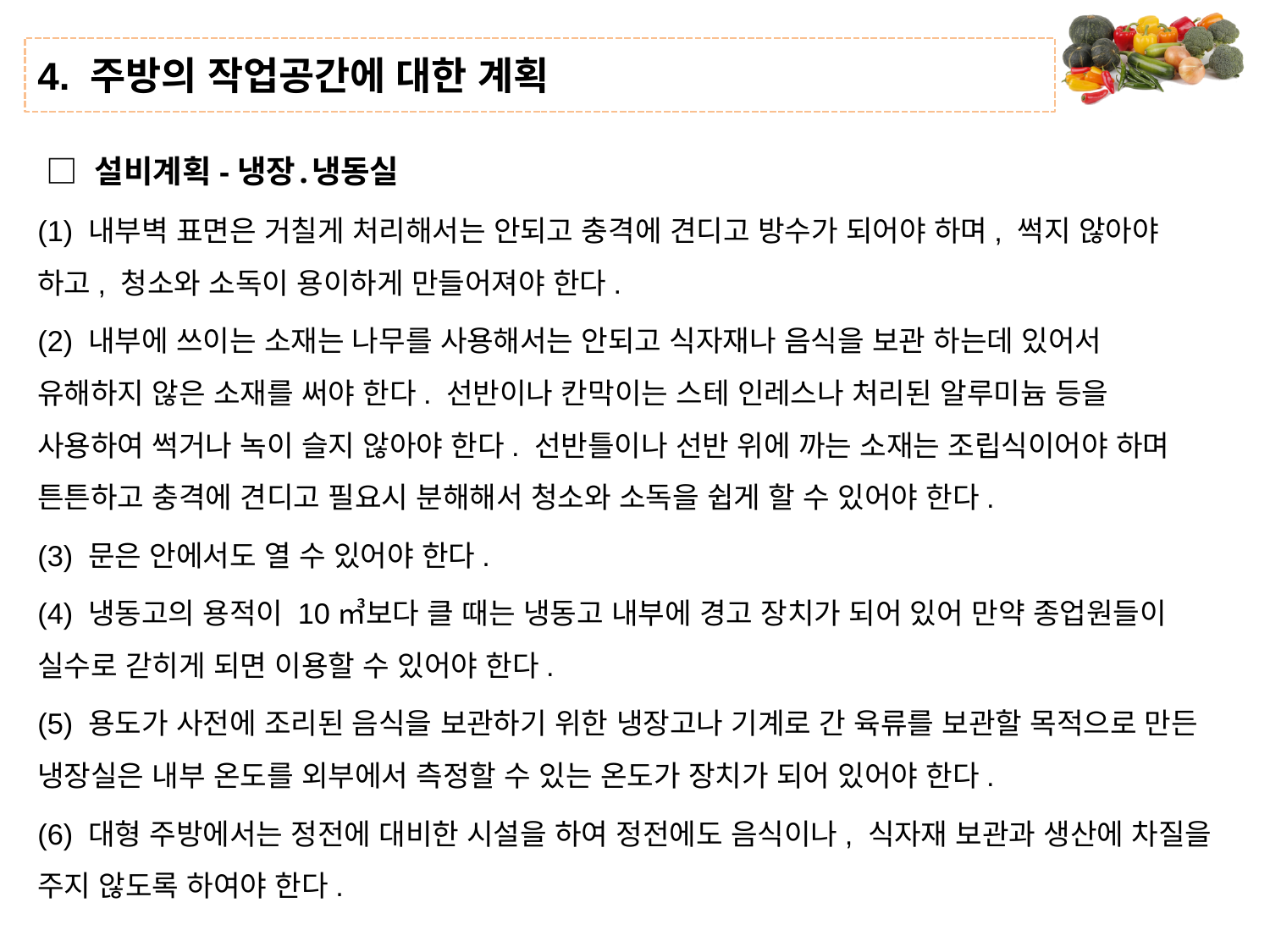

# 4. 주방의 작업공간에 대한 계획
 □ 설비계획-냉장․냉동실
(1) 내부벽 표면은 거칠게 처리해서는 안되고 충격에 견디고 방수가 되어야 하며, 썩지 않아야 하고, 청소와 소독이 용이하게 만들어져야 한다.
(2) 내부에 쓰이는 소재는 나무를 사용해서는 안되고 식자재나 음식을 보관 하는데 있어서 유해하지 않은 소재를 써야 한다. 선반이나 칸막이는 스테 인레스나 처리된 알루미늄 등을 사용하여 썩거나 녹이 슬지 않아야 한다. 선반틀이나 선반 위에 까는 소재는 조립식이어야 하며 튼튼하고 충격에 견디고 필요시 분해해서 청소와 소독을 쉽게 할 수 있어야 한다.
(3) 문은 안에서도 열 수 있어야 한다.
(4) 냉동고의 용적이 10㎥보다 클 때는 냉동고 내부에 경고 장치가 되어 있어 만약 종업원들이 실수로 갇히게 되면 이용할 수 있어야 한다.
(5) 용도가 사전에 조리된 음식을 보관하기 위한 냉장고나 기계로 간 육류를 보관할 목적으로 만든 냉장실은 내부 온도를 외부에서 측정할 수 있는 온도가 장치가 되어 있어야 한다.
(6) 대형 주방에서는 정전에 대비한 시설을 하여 정전에도 음식이나, 식자재 보관과 생산에 차질을 주지 않도록 하여야 한다.